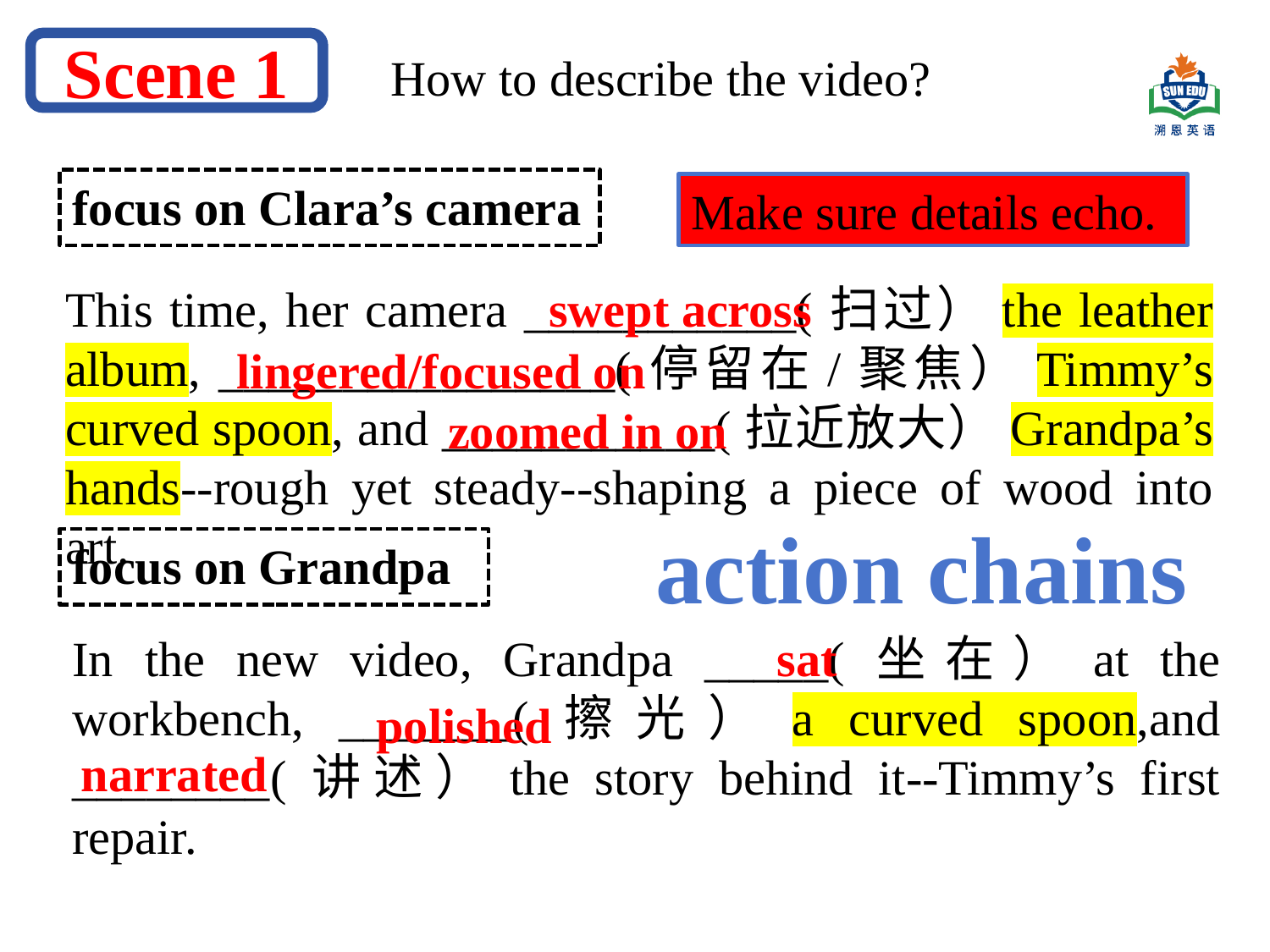

Scene 1
How to describe the video?
focus on Clara’s camera
Make sure details echo.
This time, her camera ___________(扫过）the leather album, ________________(停留在/聚焦）Timmy’s curved spoon, and ___________(拉近放大）Grandpa’s hands--rough yet steady--shaping a piece of wood into art.
swept across
lingered/focused on
zoomed in on
action chains
focus on Grandpa
In the new video, Grandpa _____(坐在）at the workbench, _______(擦光）a curved spoon,and ________(讲述）the story behind it--Timmy’s first repair.
sat
polished
narrated